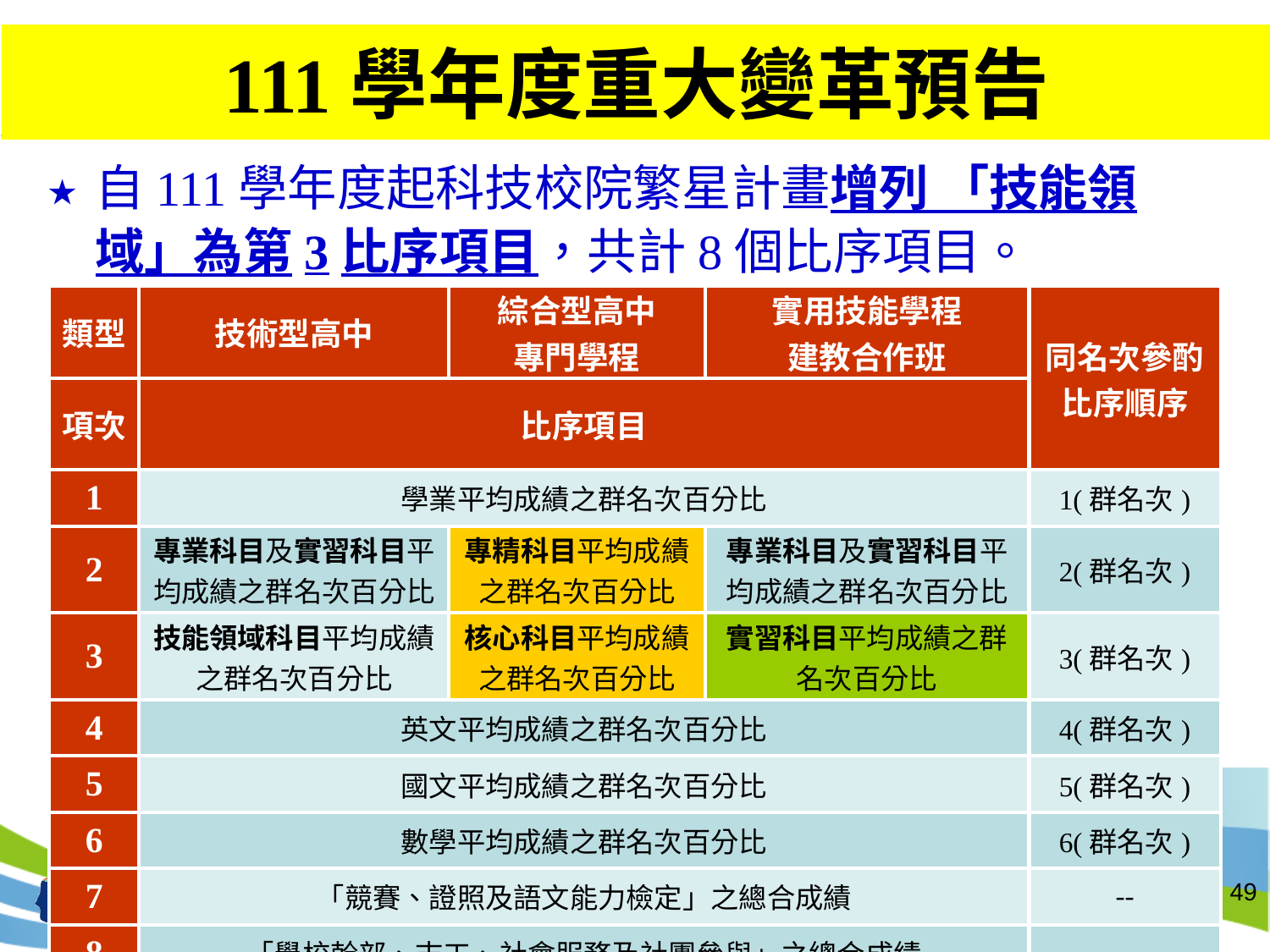

# 111學年度重大變革預告
自111學年度起科技校院繁星計畫增列 「技能領域」為第3比序項目，共計8個比序項目。
| 類型 | 技術型高中 | 綜合型高中 專門學程 | 實用技能學程 建教合作班 | 同名次參酌比序順序 |
| --- | --- | --- | --- | --- |
| 項次 | 比序項目 |  |  |  |
| 1 | 學業平均成績之群名次百分比 |  |  | 1(群名次) |
| 2 | 專業科目及實習科目平均成績之群名次百分比 | 專精科目平均成績之群名次百分比 | 專業科目及實習科目平均成績之群名次百分比 | 2(群名次) |
| 3 | 技能領域科目平均成績之群名次百分比 | 核心科目平均成績之群名次百分比 | 實習科目平均成績之群名次百分比 | 3(群名次) |
| 4 | 英文平均成績之群名次百分比 |  |  | 4(群名次) |
| 5 | 國文平均成績之群名次百分比 |  |  | 5(群名次) |
| 6 | 數學平均成績之群名次百分比 |  |  | 6(群名次) |
| 7 | 「競賽、證照及語文能力檢定」之總合成績 |  |  | -- |
| 8 | 「學校幹部、志工、社會服務及社團參與」之總合成績 |  |  | -- |
49